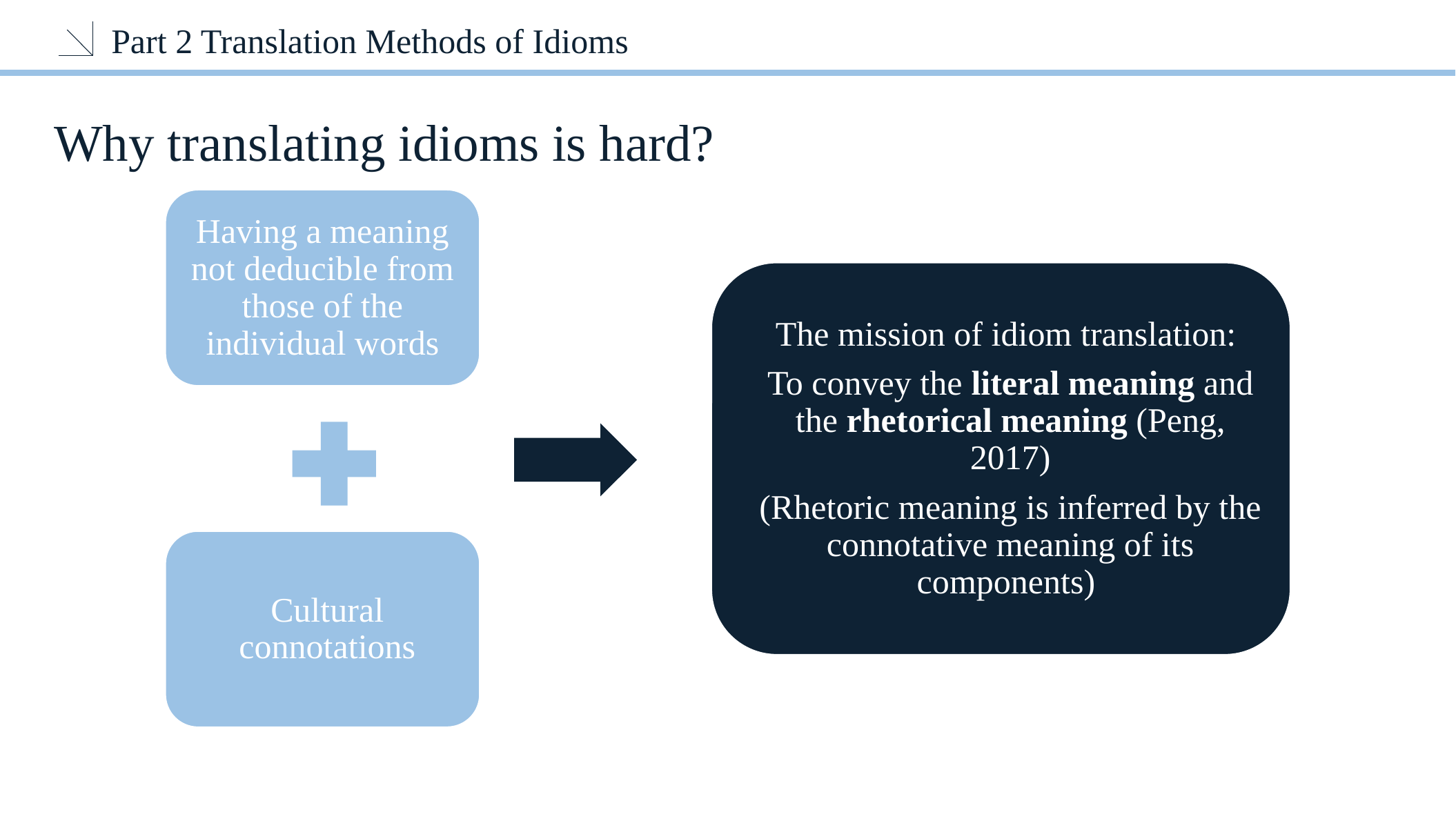

Part 2 Translation Methods of Idioms
Why translating idioms is hard?
Having a meaning not deducible from those of the individual words

Cultural connotations

The mission of idiom translation:
To convey the literal meaning and the rhetorical meaning (Peng, 2017)
(Rhetoric meaning is inferred by the connotative meaning of its components)

请替换文字内容